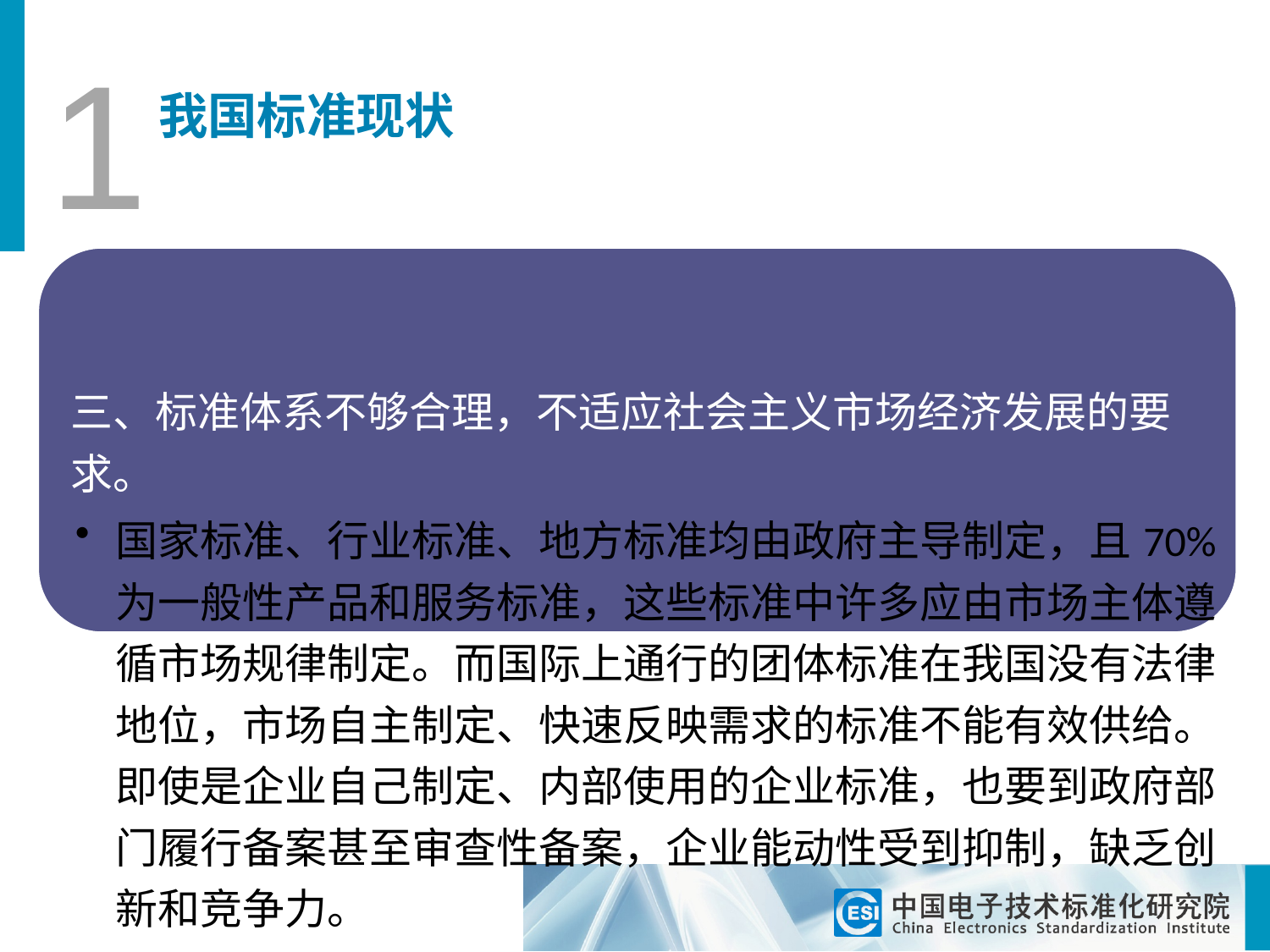

1
我国标准现状
三、标准体系不够合理，不适应社会主义市场经济发展的要求。
国家标准、行业标准、地方标准均由政府主导制定，且70%为一般性产品和服务标准，这些标准中许多应由市场主体遵循市场规律制定。而国际上通行的团体标准在我国没有法律地位，市场自主制定、快速反映需求的标准不能有效供给。即使是企业自己制定、内部使用的企业标准，也要到政府部门履行备案甚至审查性备案，企业能动性受到抑制，缺乏创新和竞争力。